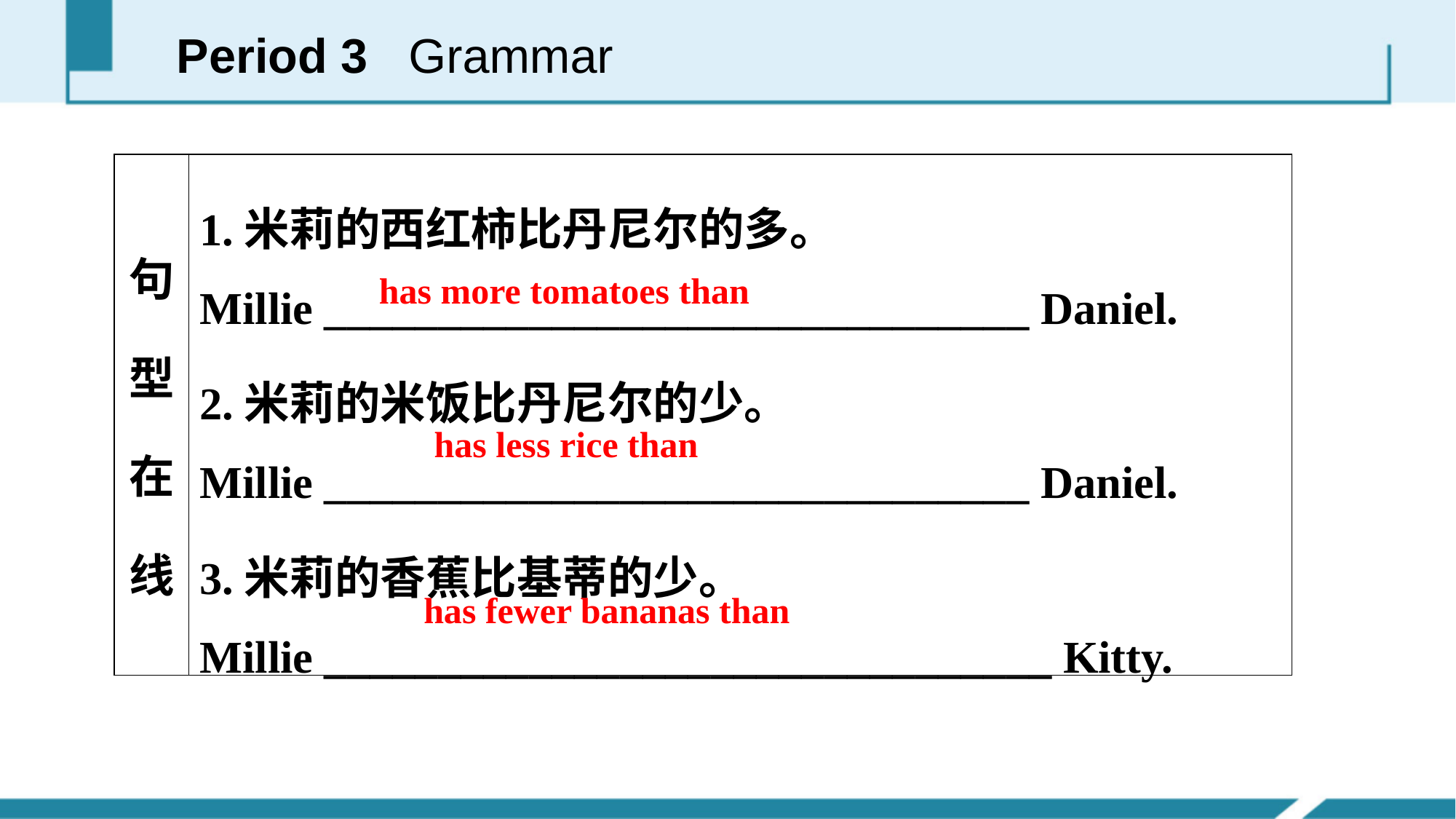

Period 3   Grammar
| 句型在线 | 1.米莉的西红柿比丹尼尔的多。 Millie \_\_\_\_\_\_\_\_\_\_\_\_\_\_\_\_\_\_\_\_\_\_\_\_\_\_\_\_\_\_\_ Daniel. 2.米莉的米饭比丹尼尔的少。 Millie \_\_\_\_\_\_\_\_\_\_\_\_\_\_\_\_\_\_\_\_\_\_\_\_\_\_\_\_\_\_\_ Daniel. 3.米莉的香蕉比基蒂的少。 Millie \_\_\_\_\_\_\_\_\_\_\_\_\_\_\_\_\_\_\_\_\_\_\_\_\_\_\_\_\_\_\_\_ Kitty. |
| --- | --- |
has more tomatoes than
has less rice than
has fewer bananas than